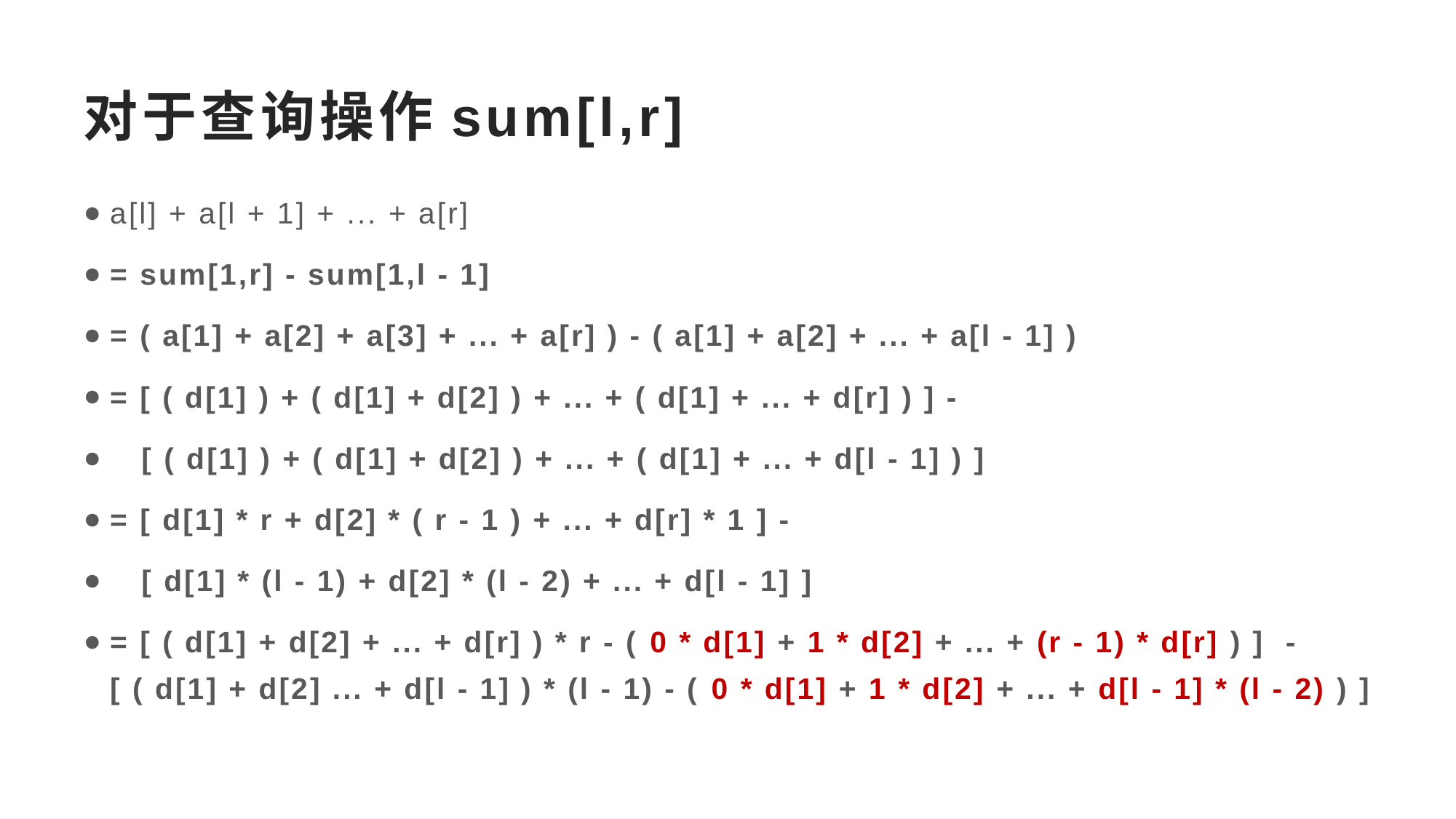

# 对于查询操作sum[l,r]
a[l] + a[l + 1] + ... + a[r]
= sum[1,r] - sum[1,l - 1]
= ( a[1] + a[2] + a[3] + ... + a[r] ) - ( a[1] + a[2] + ... + a[l - 1] )
= [ ( d[1] ) + ( d[1] + d[2] ) + ... + ( d[1] + ... + d[r] ) ] -
   [ ( d[1] ) + ( d[1] + d[2] ) + ... + ( d[1] + ... + d[l - 1] ) ]
= [ d[1] * r + d[2] * ( r - 1 ) + ... + d[r] * 1 ] -
   [ d[1] * (l - 1) + d[2] * (l - 2) + ... + d[l - 1] ]
= [ ( d[1] + d[2] + ... + d[r] ) * r - ( 0 * d[1] + 1 * d[2] + ... + (r - 1) * d[r] ) ]  -  [ ( d[1] + d[2] ... + d[l - 1] ) * (l - 1) - ( 0 * d[1] + 1 * d[2] + ... + d[l - 1] * (l - 2) ) ]